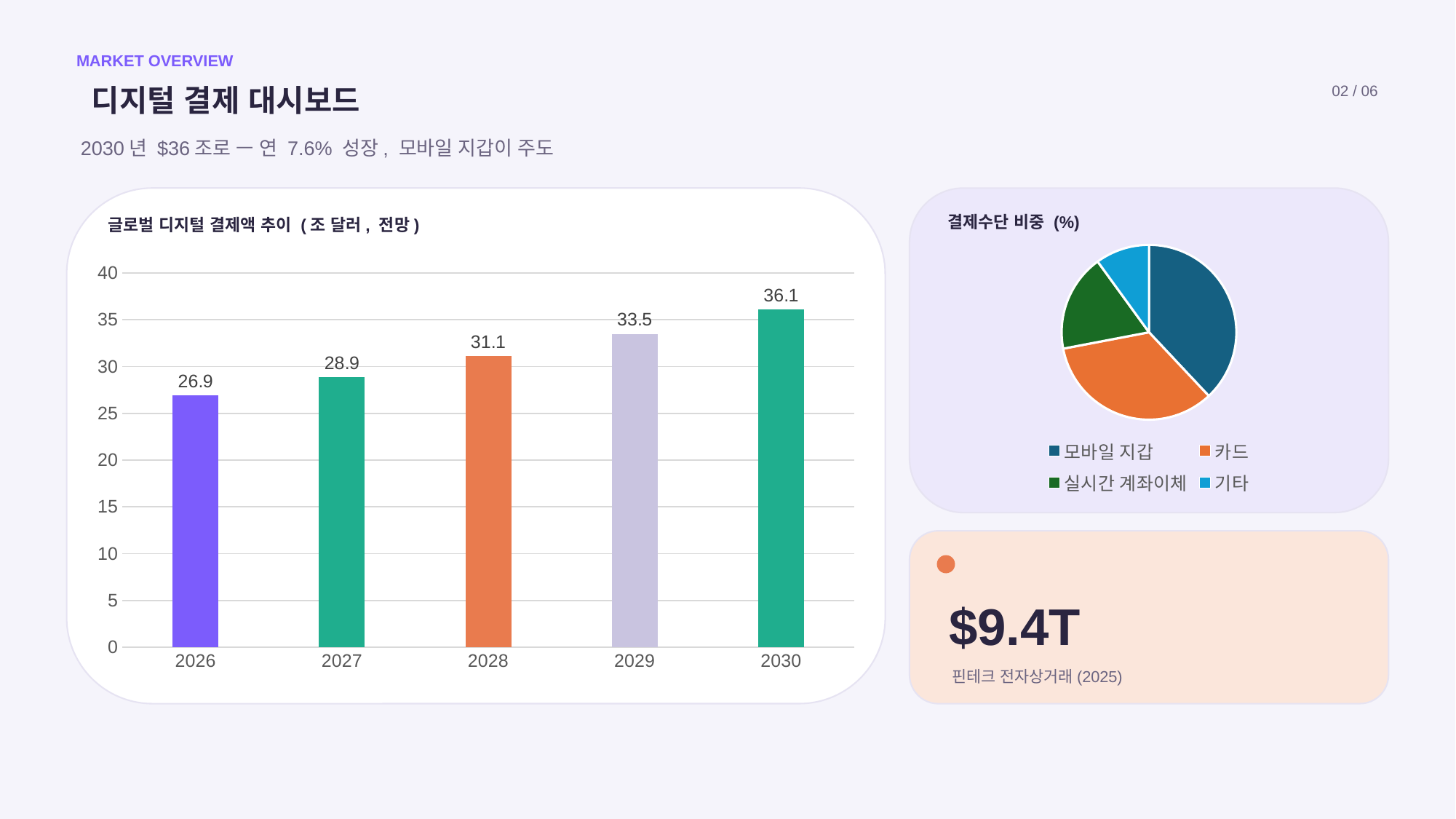

MARKET OVERVIEW
디지털 결제 대시보드
02 / 06
2030년 $36조로 — 연 7.6% 성장, 모바일 지갑이 주도

결제수단 비중 (%)
글로벌 디지털 결제액 추이 (조 달러, 전망)

### Chart

| Category |  |
|---|---|
| 모바일 지갑 | 38.0 |
| 카드 | 34.0 |
| 실시간 계좌이체 | 18.0 |
| 기타 | 10.0 |

### Chart

| Category |  |
|---|---|
| 2026 | 26.9 |
| 2027 | 28.9 |
| 2028 | 31.1 |
| 2029 | 33.5 |
| 2030 | 36.1 |

$9.4T
핀테크 전자상거래(2025)